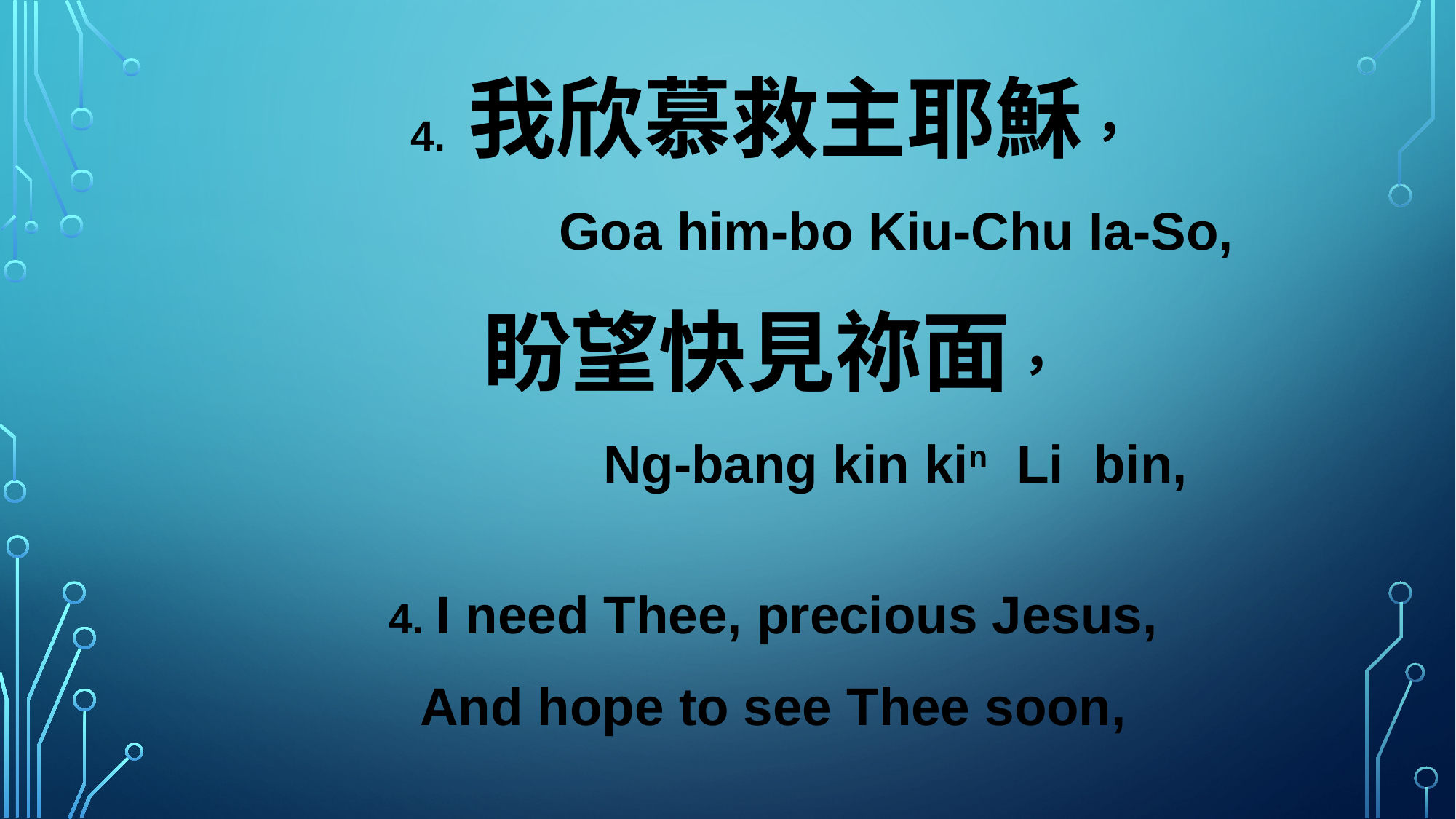

4. 我欣慕救主耶穌，
                               Goa him-bo Kiu-Chu Ia-So,
盼望快見祢面，
                                  Ng-bang kin kin  Li  bin,

4. I need Thee, precious Jesus,
And hope to see Thee soon,